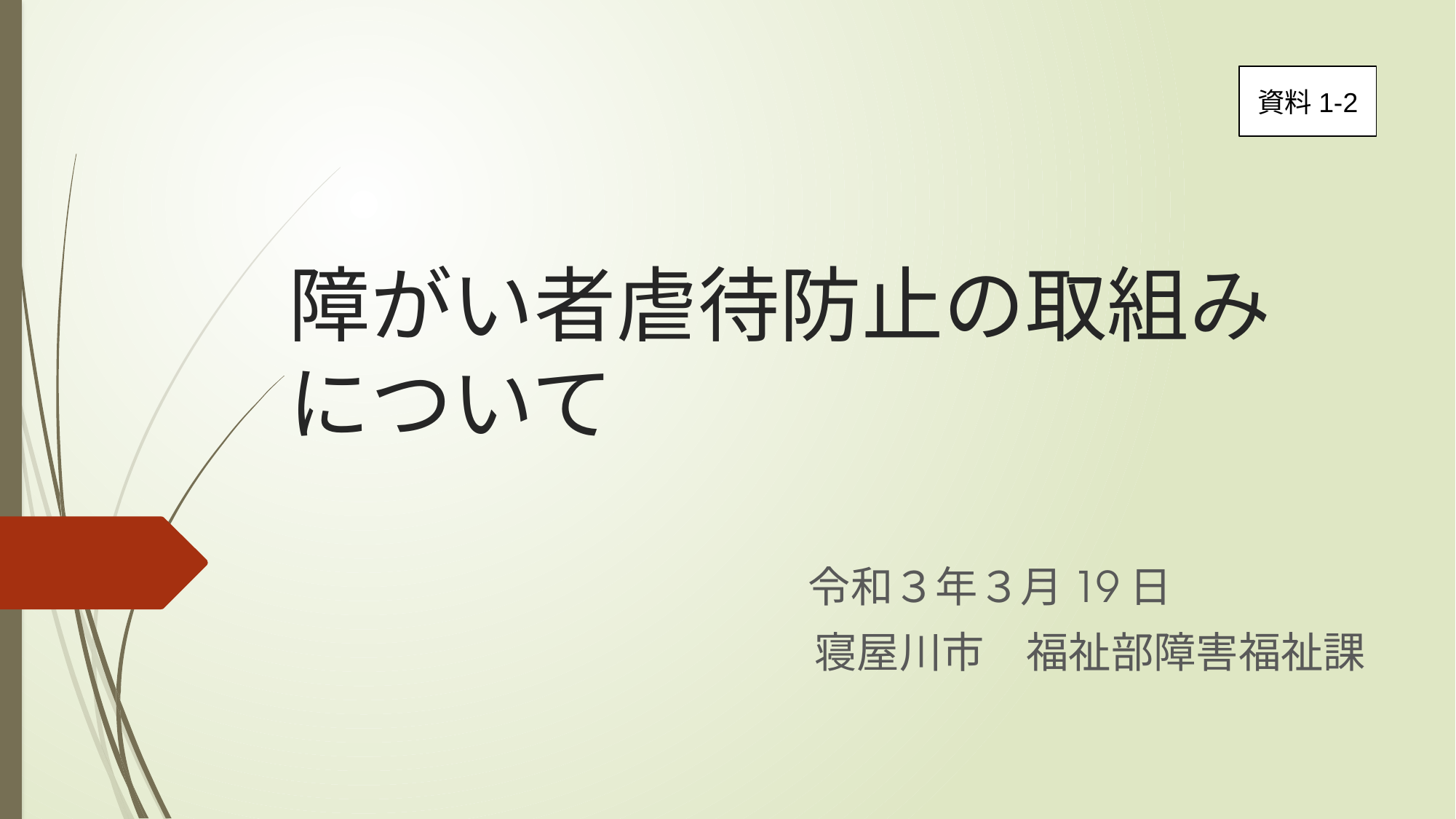

資料1-2
# 障がい者虐待防止の取組みについて
　　　　　　　　　　　  令和３年３月19日
寝屋川市　福祉部障害福祉課